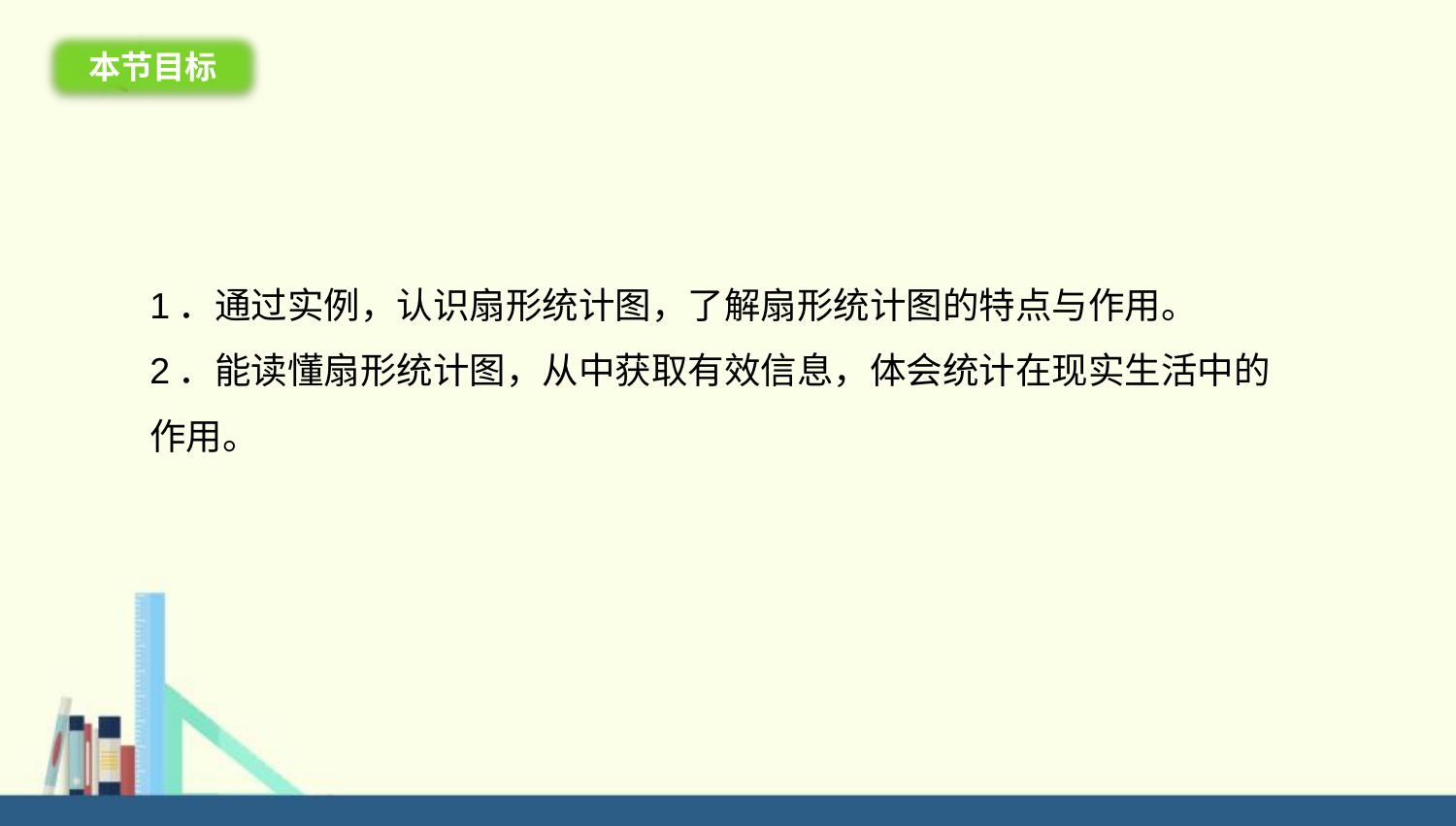

本节目标
1．通过实例，认识扇形统计图，了解扇形统计图的特点与作用。
2．能读懂扇形统计图，从中获取有效信息，体会统计在现实生活中的作用。